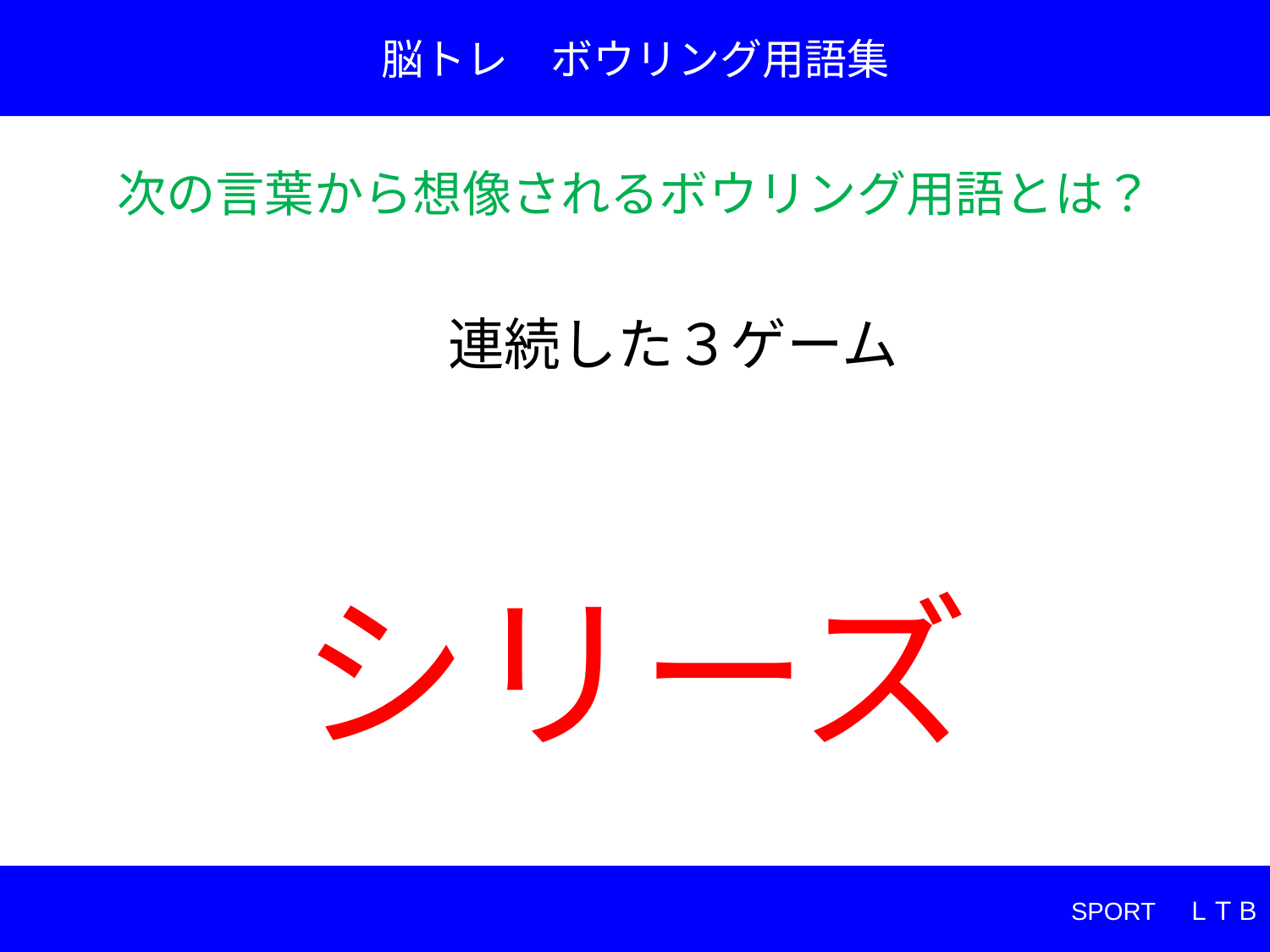

脳トレ　ボウリング用語集
次の言葉から想像されるボウリング用語とは？
　連続した３ゲーム
# シリーズ
SPORT　ＬＴＢ